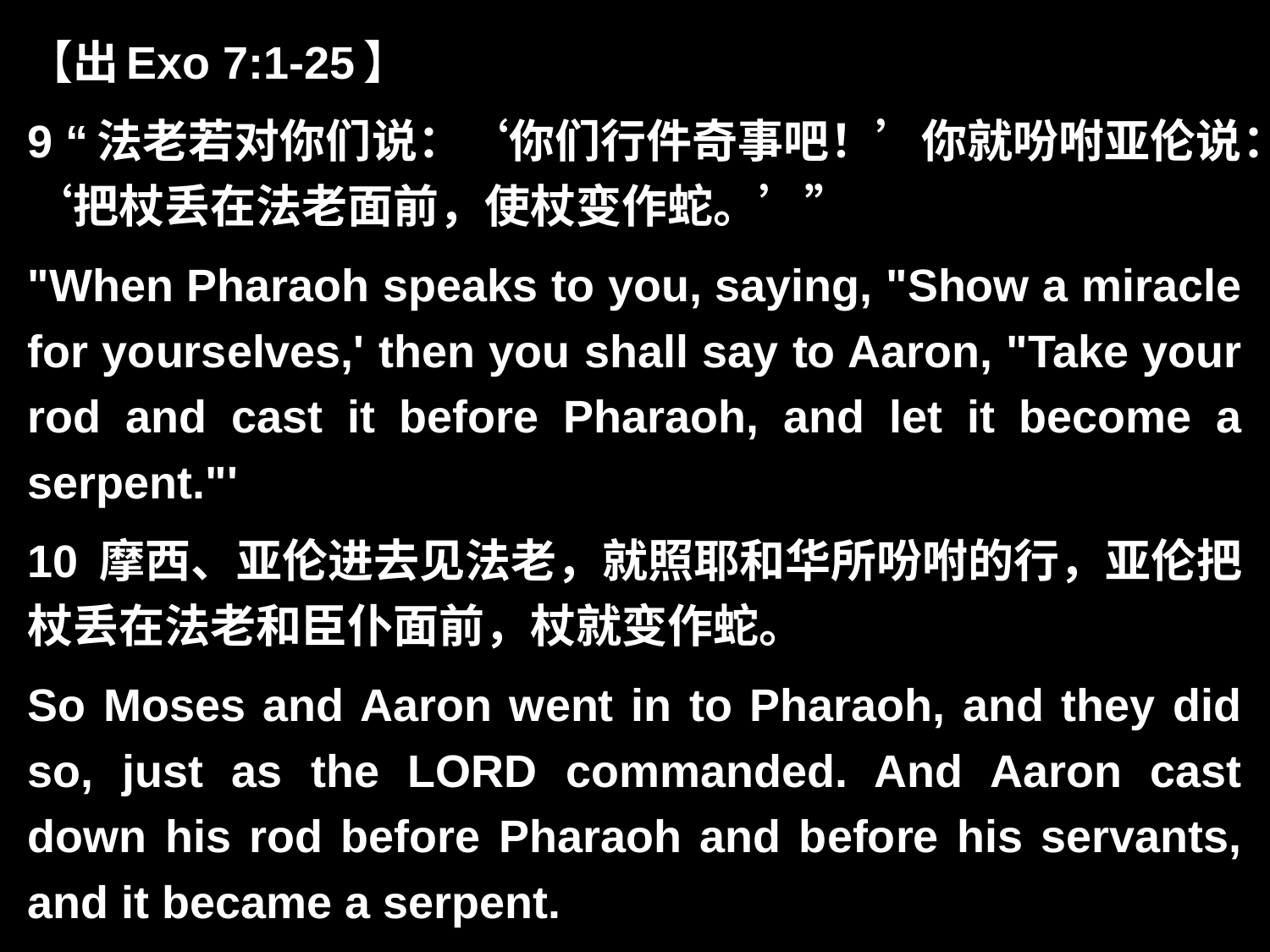

【出Exo 7:1-25】
9 “法老若对你们说：‘你们行件奇事吧！’你就吩咐亚伦说：‘把杖丢在法老面前，使杖变作蛇。’”
"When Pharaoh speaks to you, saying, "Show a miracle for yourselves,' then you shall say to Aaron, "Take your rod and cast it before Pharaoh, and let it become a serpent."'
10 摩西、亚伦进去见法老，就照耶和华所吩咐的行，亚伦把杖丢在法老和臣仆面前，杖就变作蛇。
So Moses and Aaron went in to Pharaoh, and they did so, just as the LORD commanded. And Aaron cast down his rod before Pharaoh and before his servants, and it became a serpent.